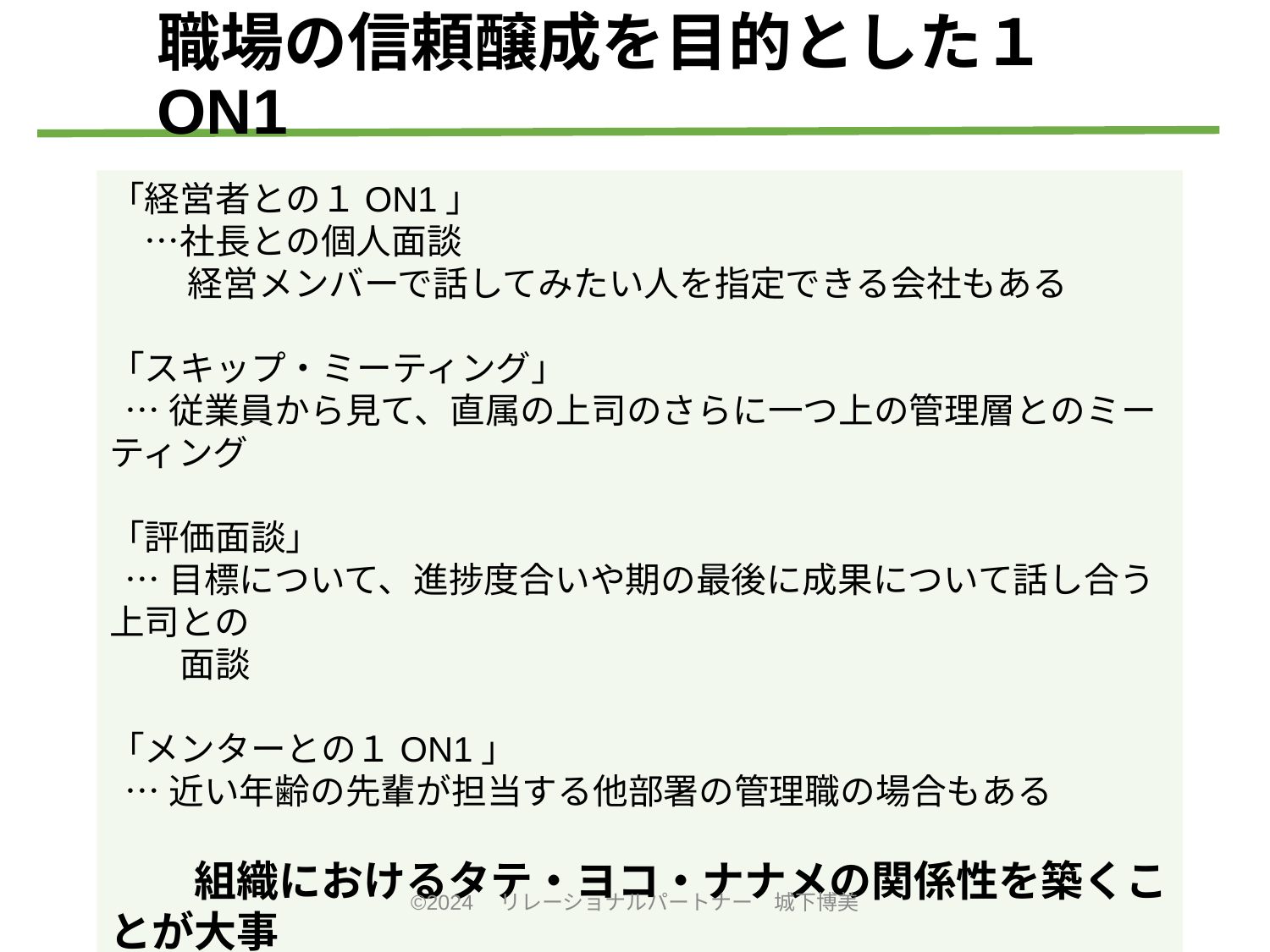

# 職場の信頼醸成を目的とした１ON1
「経営者との１ON1」
　…社長との個人面談
　　 経営メンバーで話してみたい人を指定できる会社もある

「スキップ・ミーティング」
  …従業員から見て、直属の上司のさらに一つ上の管理層とのミーティング

「評価面談」
  …目標について、進捗度合いや期の最後に成果について話し合う上司との
　　面談

「メンターとの１ON1」
  …近い年齢の先輩が担当する他部署の管理職の場合もある

　　組織におけるタテ・ヨコ・ナナメの関係性を築くことが大事
©2024　リレーショナルパートナー　城下博美
30